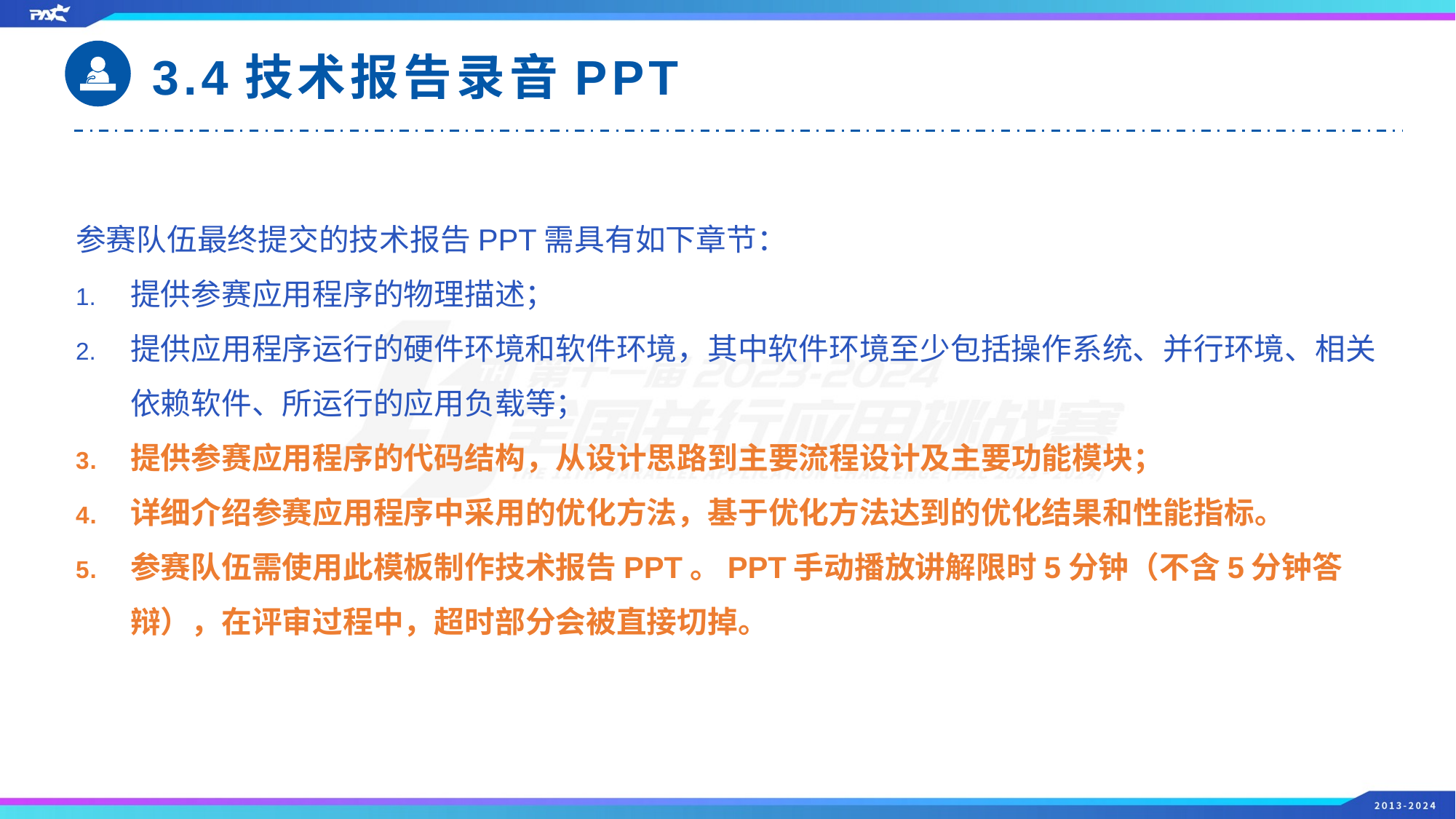

3.4技术报告录音PPT

参赛队伍最终提交的技术报告PPT需具有如下章节：
提供参赛应用程序的物理描述；
提供应用程序运行的硬件环境和软件环境，其中软件环境至少包括操作系统、并行环境、相关依赖软件、所运行的应用负载等；
提供参赛应用程序的代码结构，从设计思路到主要流程设计及主要功能模块；
详细介绍参赛应用程序中采用的优化方法，基于优化方法达到的优化结果和性能指标。
参赛队伍需使用此模板制作技术报告PPT。PPT手动播放讲解限时5分钟（不含5分钟答辩），在评审过程中，超时部分会被直接切掉。